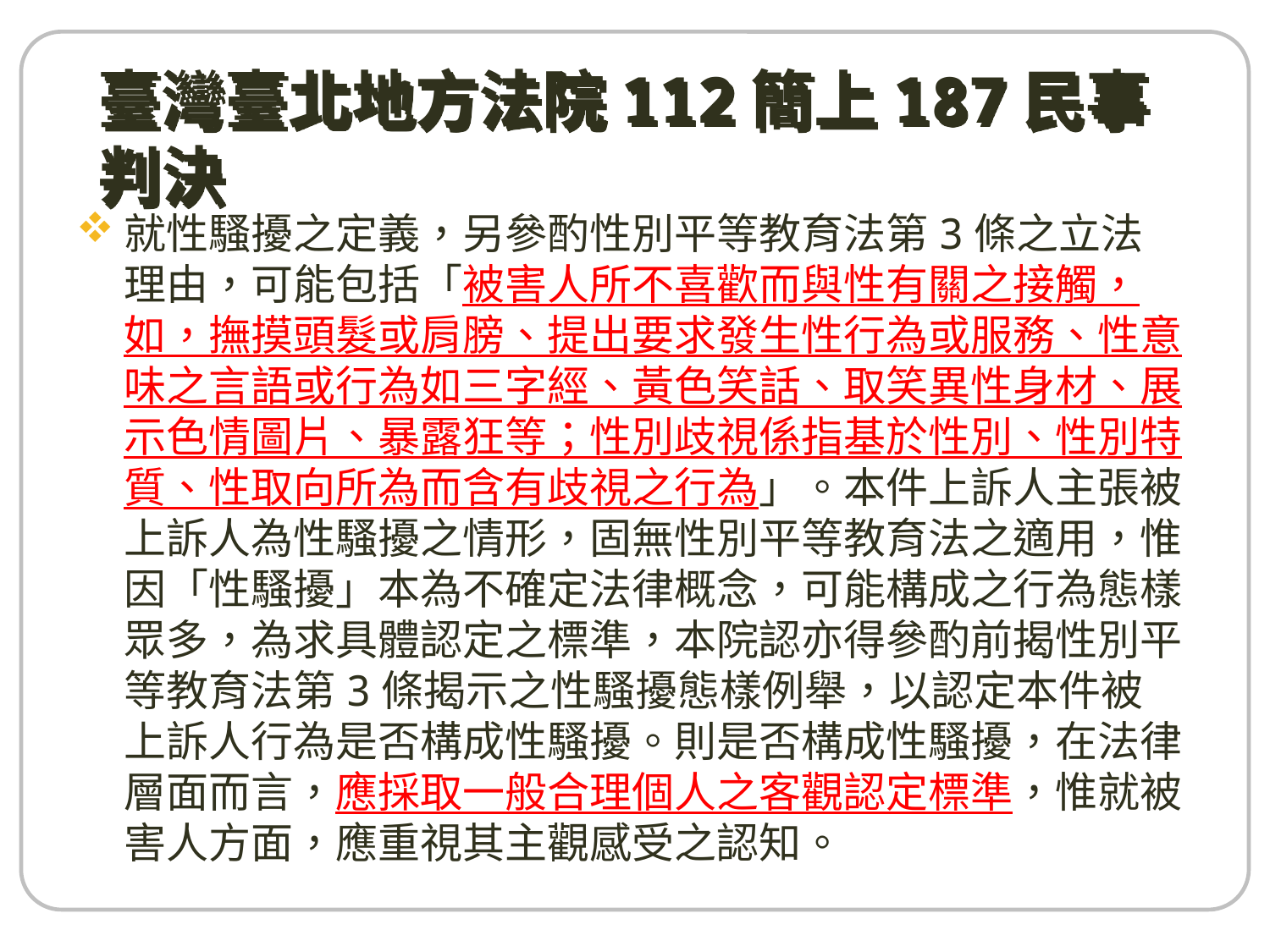

# 臺灣臺北地方法院112簡上187民事判決
就性騷擾之定義，另參酌性別平等教育法第3條之立法理由，可能包括「被害人所不喜歡而與性有關之接觸，如，撫摸頭髮或肩膀、提出要求發生性行為或服務、性意味之言語或行為如三字經、黃色笑話、取笑異性身材、展示色情圖片、暴露狂等；性別歧視係指基於性別、性別特質、性取向所為而含有歧視之行為」。本件上訴人主張被上訴人為性騷擾之情形，固無性別平等教育法之適用，惟因「性騷擾」本為不確定法律概念，可能構成之行為態樣眾多，為求具體認定之標準，本院認亦得參酌前揭性別平等教育法第3條揭示之性騷擾態樣例舉，以認定本件被上訴人行為是否構成性騷擾。則是否構成性騷擾，在法律層面而言，應採取一般合理個人之客觀認定標準，惟就被害人方面，應重視其主觀感受之認知。